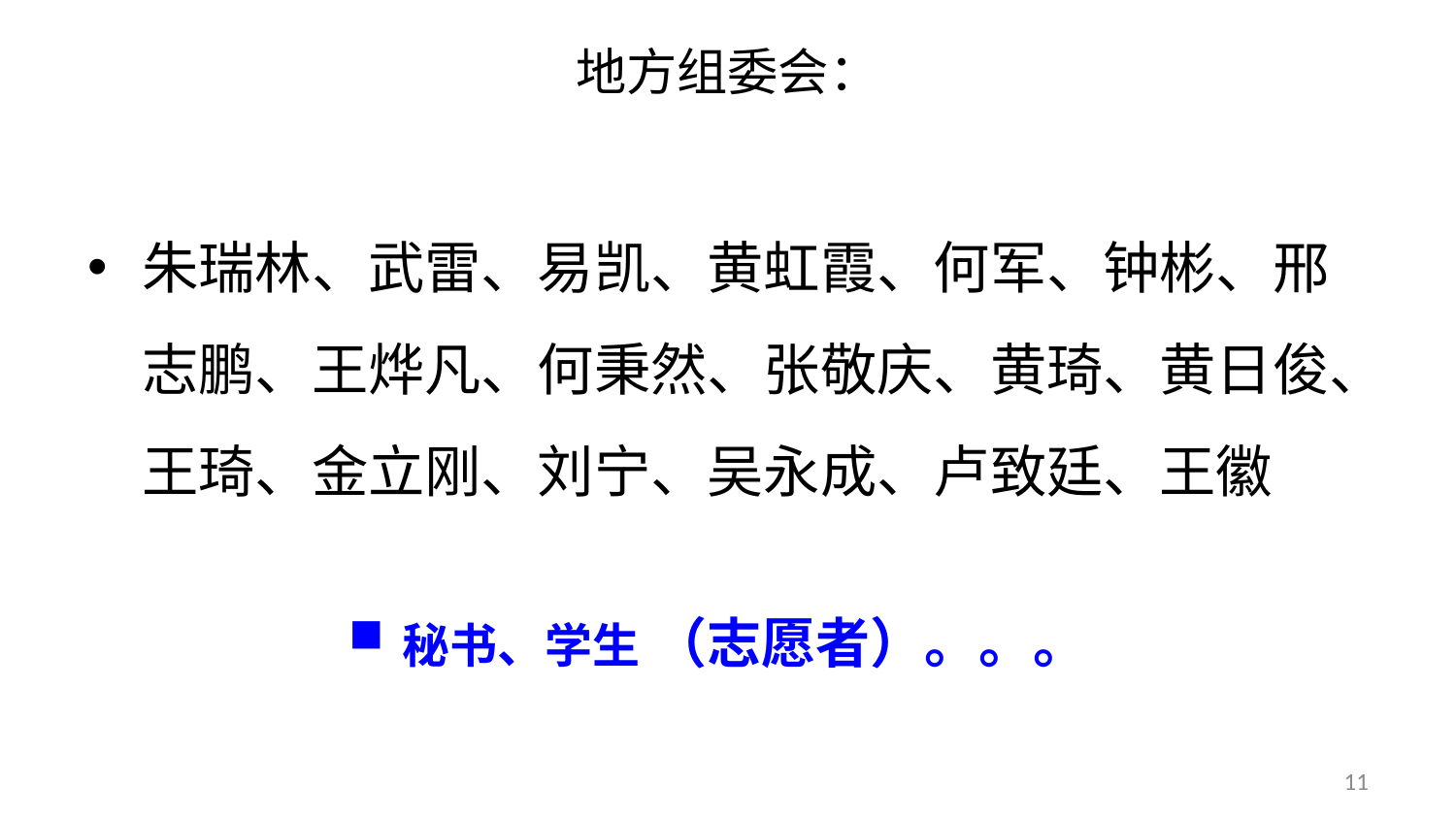

# 地方组委会：
朱瑞林、武雷、易凯、黄虹霞、何军、钟彬、邢志鹏、王烨凡、何秉然、张敬庆、黄琦、黄日俊、王琦、金立刚、刘宁、吴永成、卢致廷、王徽

秘书、学生 （志愿者）。。。
11